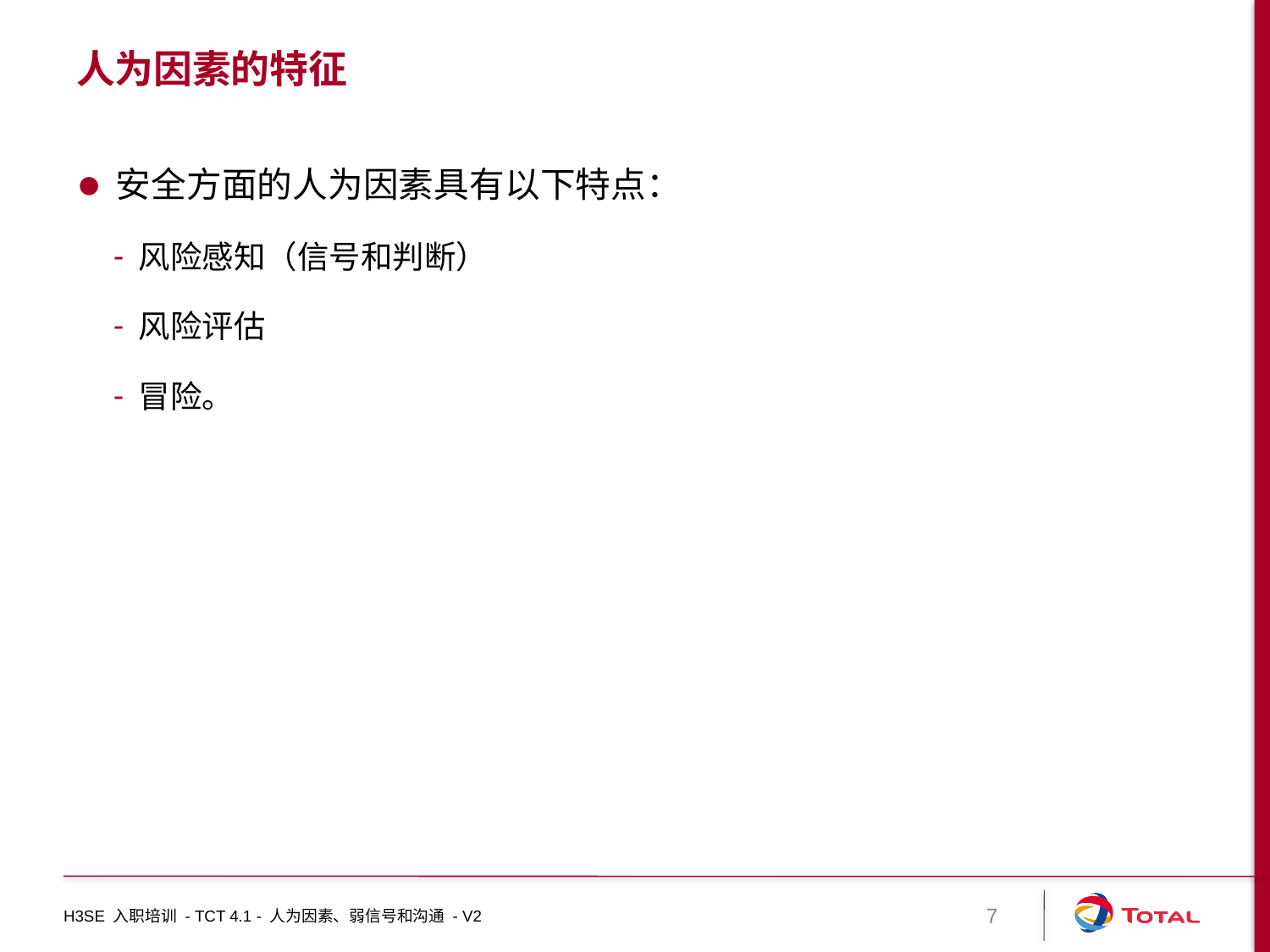

# 人为因素的特征
安全方面的人为因素具有以下特点：
风险感知（信号和判断）
风险评估
冒险。
H3SE 入职培训 - TCT 4.1 - 人为因素、弱信号和沟通 - V2
7